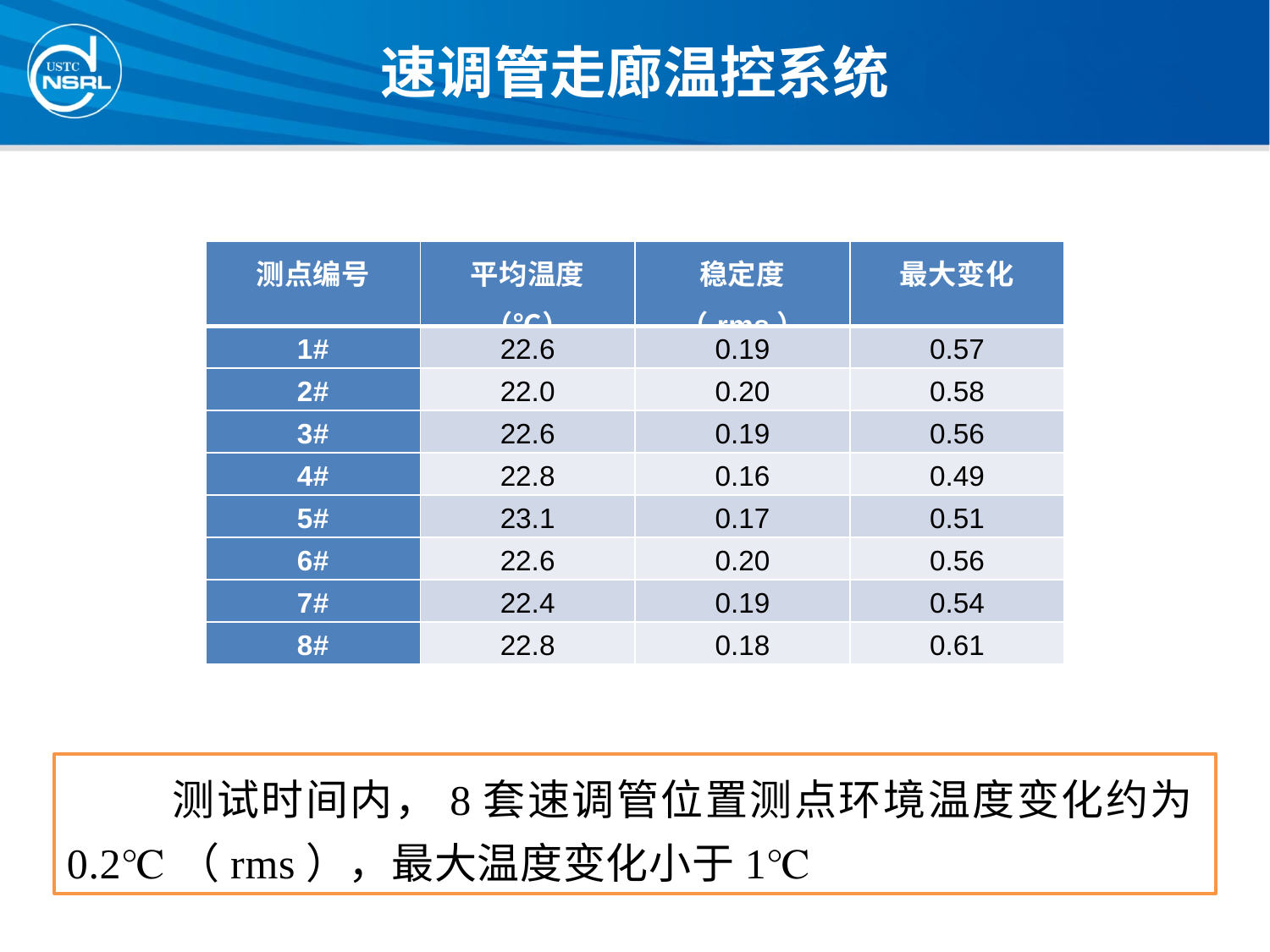

# 速调管走廊温控系统
| 测点编号 | 平均温度（℃） | 稳定度（rms） | 最大变化 |
| --- | --- | --- | --- |
| 1# | 22.6 | 0.19 | 0.57 |
| 2# | 22.0 | 0.20 | 0.58 |
| 3# | 22.6 | 0.19 | 0.56 |
| 4# | 22.8 | 0.16 | 0.49 |
| 5# | 23.1 | 0.17 | 0.51 |
| 6# | 22.6 | 0.20 | 0.56 |
| 7# | 22.4 | 0.19 | 0.54 |
| 8# | 22.8 | 0.18 | 0.61 |
        测试时间内，8套速调管位置测点环境温度变化约为0.2℃（rms），最大温度变化小于1℃